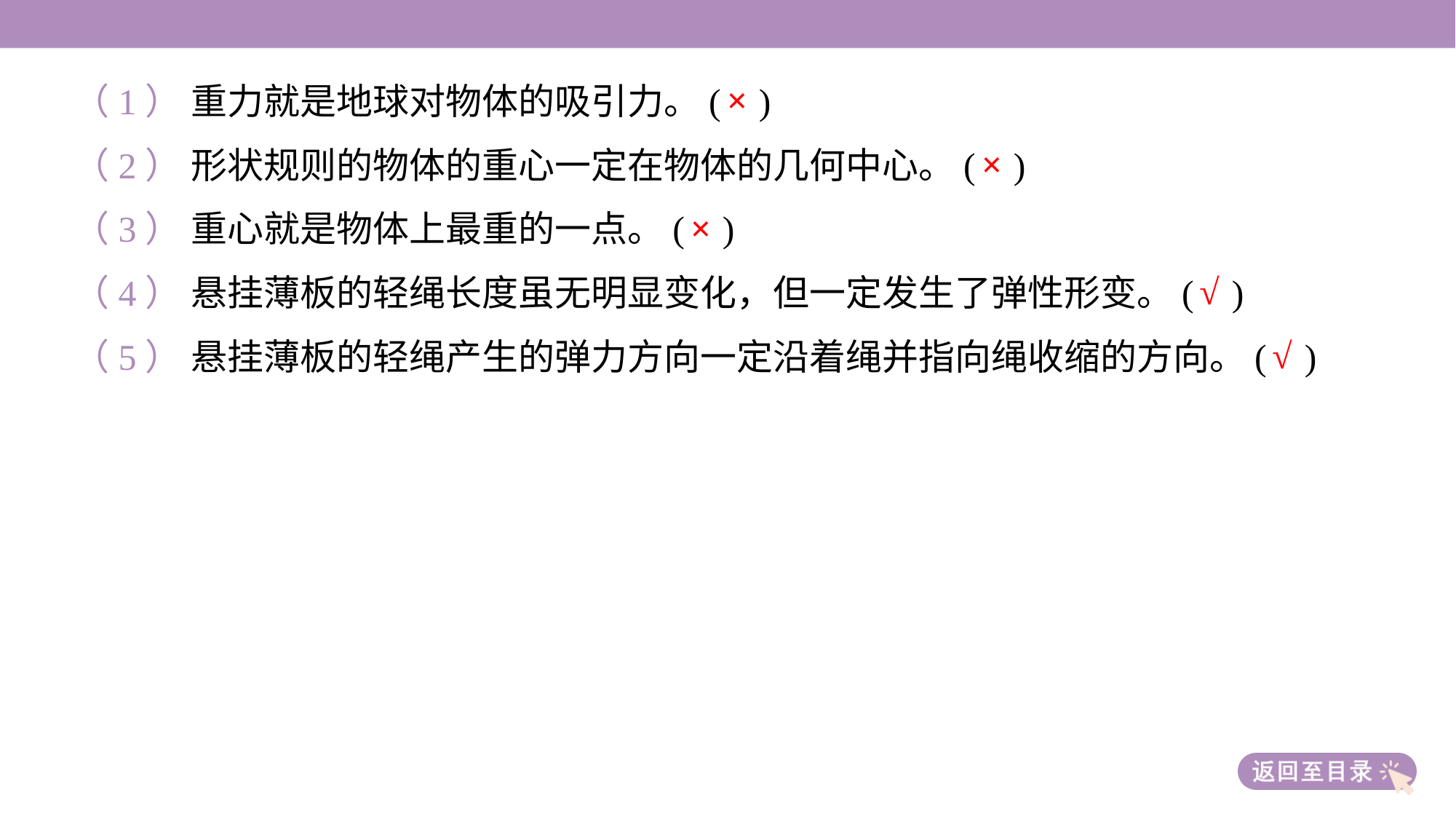

×
（1） 重力就是地球对物体的吸引力。(    )
×
（2） 形状规则的物体的重心一定在物体的几何中心。(    )
×
（3） 重心就是物体上最重的一点。(    )
√
（4） 悬挂薄板的轻绳长度虽无明显变化，但一定发生了弹性形变。(    )
√
（5） 悬挂薄板的轻绳产生的弹力方向一定沿着绳并指向绳收缩的方向。(    )